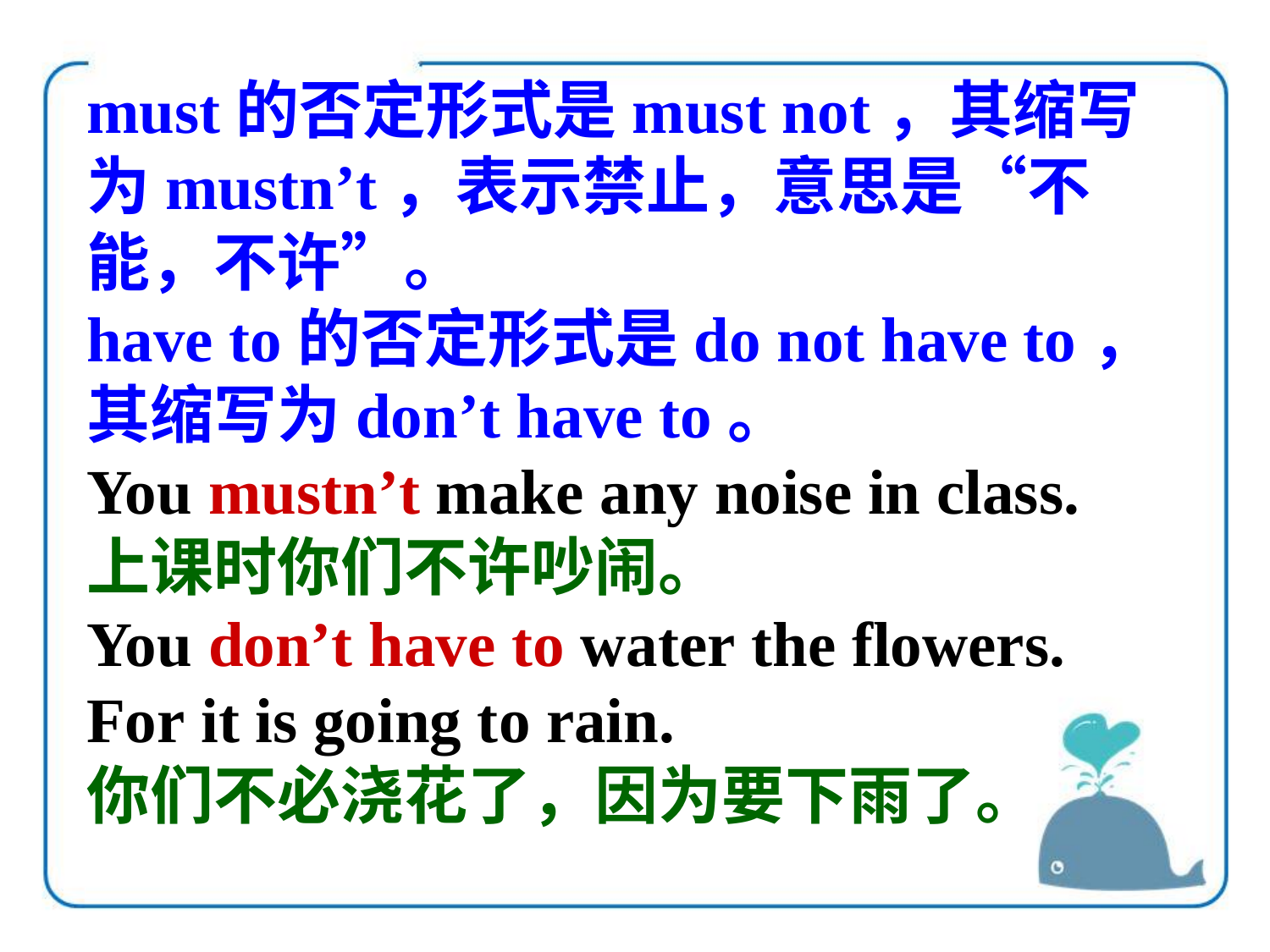

must的否定形式是must not，其缩写为mustn’t，表示禁止，意思是“不能，不许”。
have to的否定形式是do not have to，其缩写为don’t have to。
You mustn’t make any noise in class.
上课时你们不许吵闹。
You don’t have to water the flowers.
For it is going to rain.
你们不必浇花了，因为要下雨了。